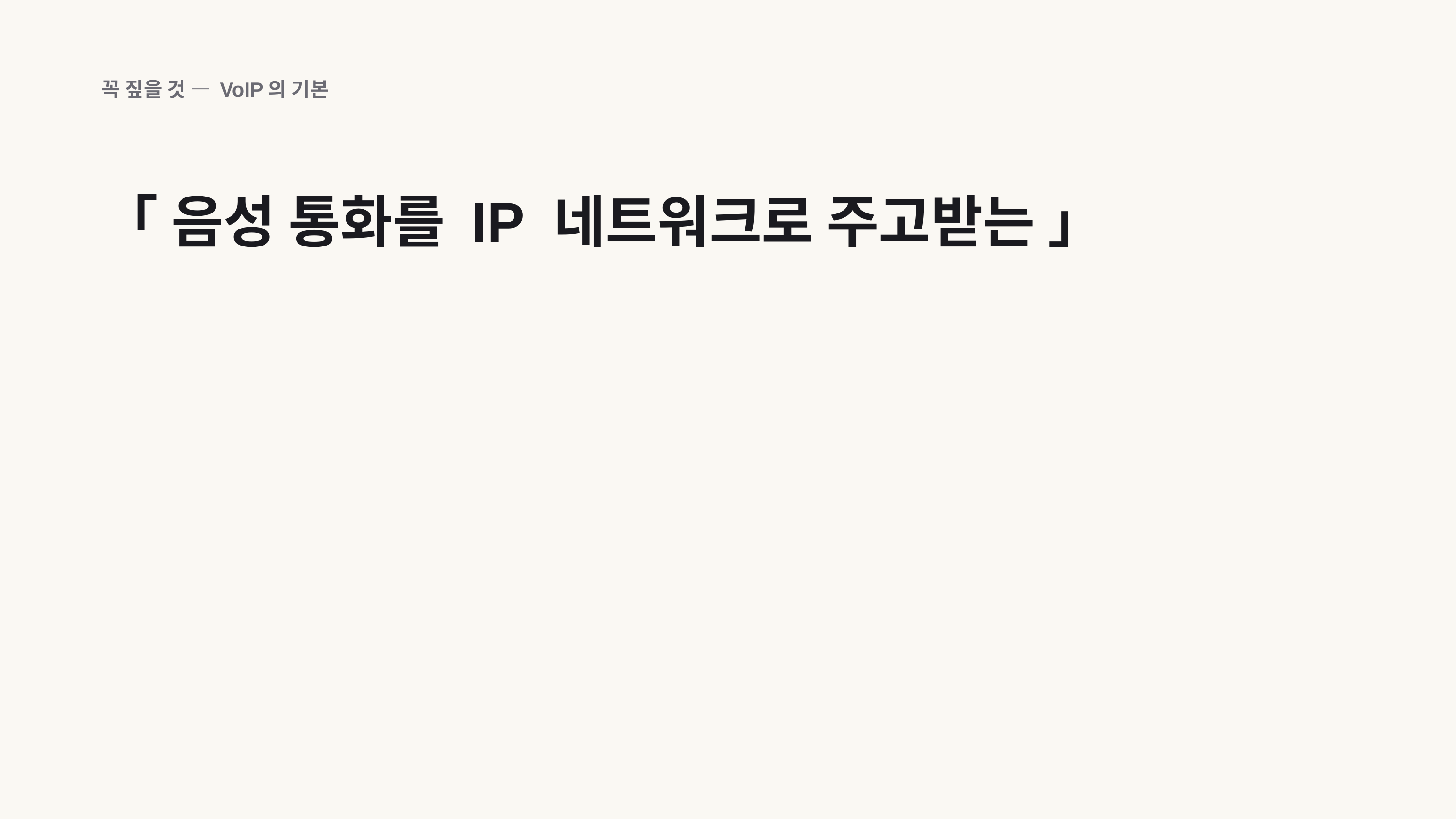

꼭 짚을 것 — VoIP의 기본
「 음성 통화를 IP 네트워크로 주고받는 」